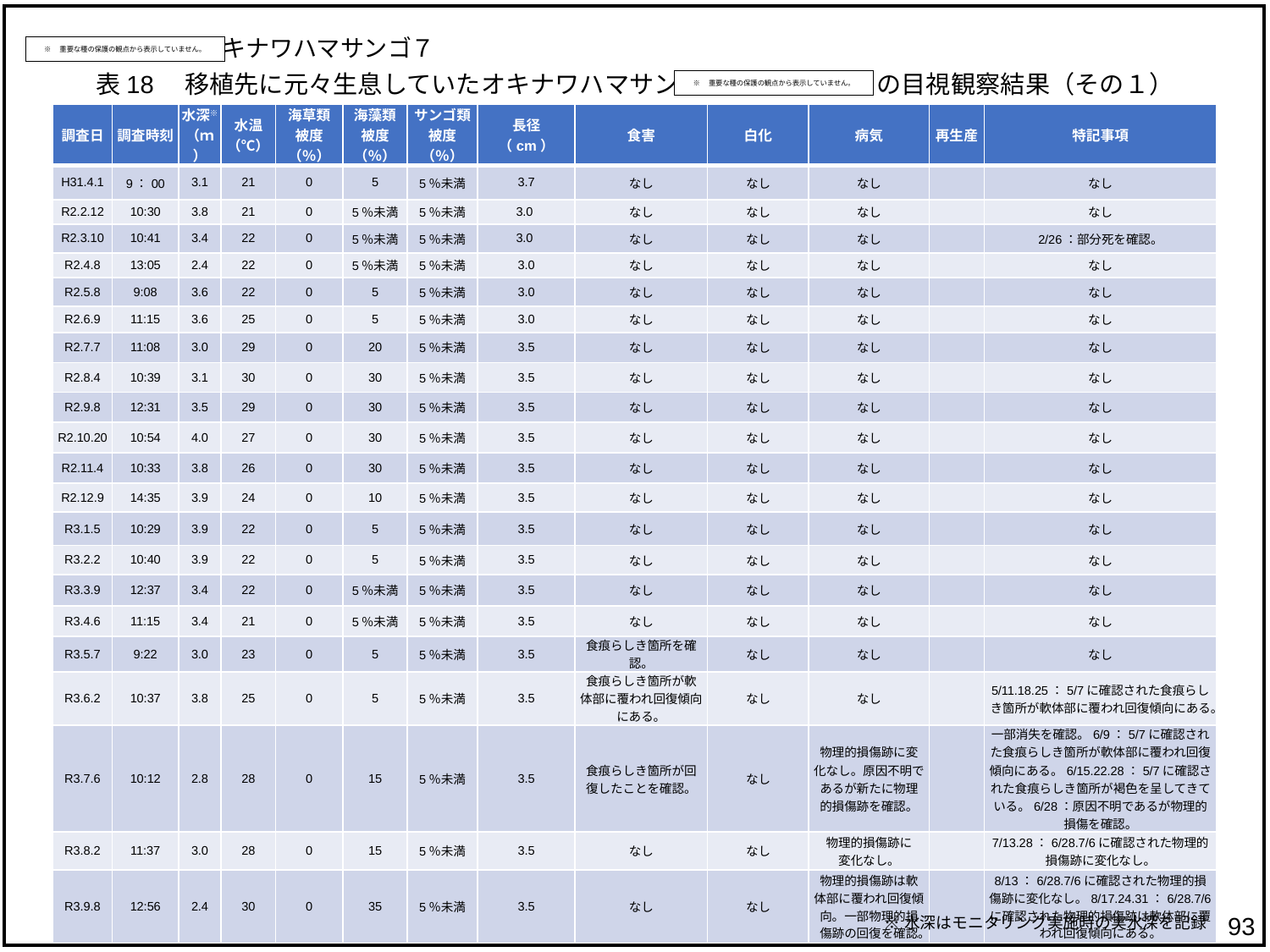

オキナワハマサンゴ７
※　重要な種の保護の観点から表示していません。
表18　移植先に元々生息していたオキナワハマサンゴ                           ７の目視観察結果（その１）
※　重要な種の保護の観点から表示していません。
| 調査日 | 調査時刻 | 水深※ （ｍ） | 水温 （℃） | 海草類 被度（％） | 海藻類 被度（％） | サンゴ類 被度（％） | 長径 （cm） | 食害 | 白化 | 病気 | 再生産 | 特記事項 |
| --- | --- | --- | --- | --- | --- | --- | --- | --- | --- | --- | --- | --- |
| H31.4.1 | 9：00 | 3.1 | 21 | 0 | 5 | 5％未満 | 3.7 | なし | なし | なし |  | なし |
| R2.2.12 | 10:30 | 3.8 | 21 | 0 | 5％未満 | 5％未満 | 3.0 | なし | なし | なし |  | なし |
| R2.3.10 | 10:41 | 3.4 | 22 | 0 | 5％未満 | 5％未満 | 3.0 | なし | なし | なし |  | 2/26：部分死を確認。 |
| R2.4.8 | 13:05 | 2.4 | 22 | 0 | 5％未満 | 5％未満 | 3.0 | なし | なし | なし |  | なし |
| R2.5.8 | 9:08 | 3.6 | 22 | 0 | 5 | 5％未満 | 3.0 | なし | なし | なし |  | なし |
| R2.6.9 | 11:15 | 3.6 | 25 | 0 | 5 | 5％未満 | 3.0 | なし | なし | なし |  | なし |
| R2.7.7 | 11:08 | 3.0 | 29 | 0 | 20 | 5％未満 | 3.5 | なし | なし | なし |  | なし |
| R2.8.4 | 10:39 | 3.1 | 30 | 0 | 30 | 5％未満 | 3.5 | なし | なし | なし |  | なし |
| R2.9.8 | 12:31 | 3.5 | 29 | 0 | 30 | 5％未満 | 3.5 | なし | なし | なし |  | なし |
| R2.10.20 | 10:54 | 4.0 | 27 | 0 | 30 | 5％未満 | 3.5 | なし | なし | なし |  | なし |
| R2.11.4 | 10:33 | 3.8 | 26 | 0 | 30 | 5％未満 | 3.5 | なし | なし | なし |  | なし |
| R2.12.9 | 14:35 | 3.9 | 24 | 0 | 10 | 5％未満 | 3.5 | なし | なし | なし |  | なし |
| R3.1.5 | 10:29 | 3.9 | 22 | 0 | 5 | 5％未満 | 3.5 | なし | なし | なし |  | なし |
| R3.2.2 | 10:40 | 3.9 | 22 | 0 | 5 | 5％未満 | 3.5 | なし | なし | なし |  | なし |
| R3.3.9 | 12:37 | 3.4 | 22 | 0 | 5％未満 | 5％未満 | 3.5 | なし | なし | なし |  | なし |
| R3.4.6 | 11:15 | 3.4 | 21 | 0 | 5％未満 | 5％未満 | 3.5 | なし | なし | なし |  | なし |
| R3.5.7 | 9:22 | 3.0 | 23 | 0 | 5 | 5％未満 | 3.5 | 食痕らしき箇所を確認。 | なし | なし |  | なし |
| R3.6.2 | 10:37 | 3.8 | 25 | 0 | 5 | 5％未満 | 3.5 | 食痕らしき箇所が軟体部に覆われ回復傾向にある。 | なし | なし |  | 5/11.18.25：5/7に確認された食痕らしき箇所が軟体部に覆われ回復傾向にある。 |
| R3.7.6 | 10:12 | 2.8 | 28 | 0 | 15 | 5％未満 | 3.5 | 食痕らしき箇所が回復したことを確認。 | なし | 物理的損傷跡に変化なし。原因不明であるが新たに物理的損傷跡を確認。 |  | 一部消失を確認。6/9：5/7に確認された食痕らしき箇所が軟体部に覆われ回復傾向にある。6/15.22.28：5/7に確認された食痕らしき箇所が褐色を呈してきている。6/28：原因不明であるが物理的損傷を確認。 |
| R3.8.2 | 11:37 | 3.0 | 28 | 0 | 15 | 5％未満 | 3.5 | なし | なし | 物理的損傷跡に 変化なし。 |  | 7/13.28：6/28.7/6に確認された物理的損傷跡に変化なし。 |
| R3.9.8 | 12:56 | 2.4 | 30 | 0 | 35 | 5％未満 | 3.5 | なし | なし | 物理的損傷跡は軟体部に覆われ回復傾向。一部物理的損傷跡の回復を確認。 |  | 8/13：6/28.7/6に確認された物理的損傷跡に変化なし。8/17.24.31：6/28.7/6に確認された物理的損傷跡は軟体部に覆われ回復傾向にある。 |
93
※水深はモニタリング実施時の実水深を記録